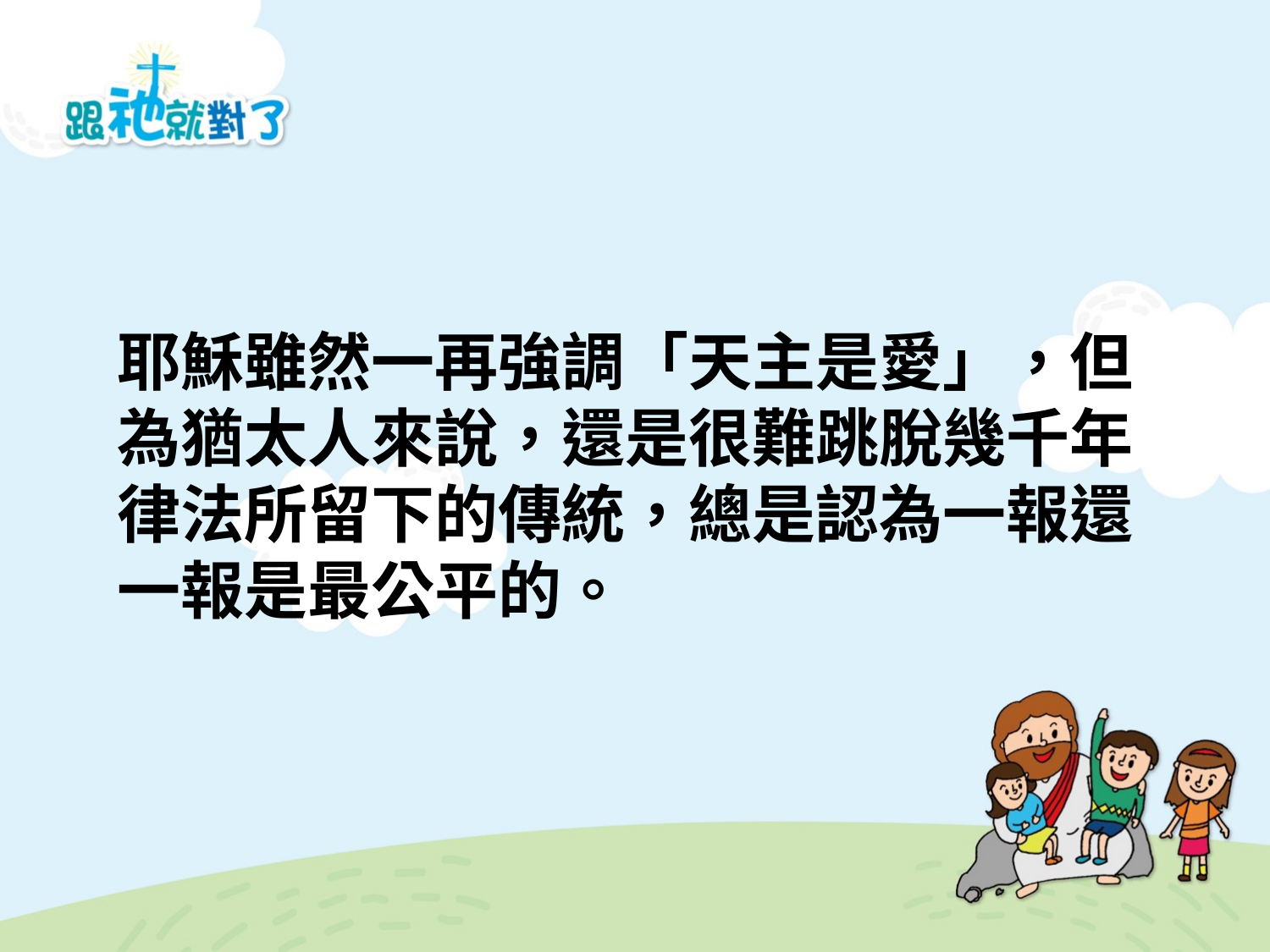

耶穌雖然一再強調「天主是愛」，但為猶太人來說，還是很難跳脫幾千年律法所留下的傳統，總是認為一報還一報是最公平的。